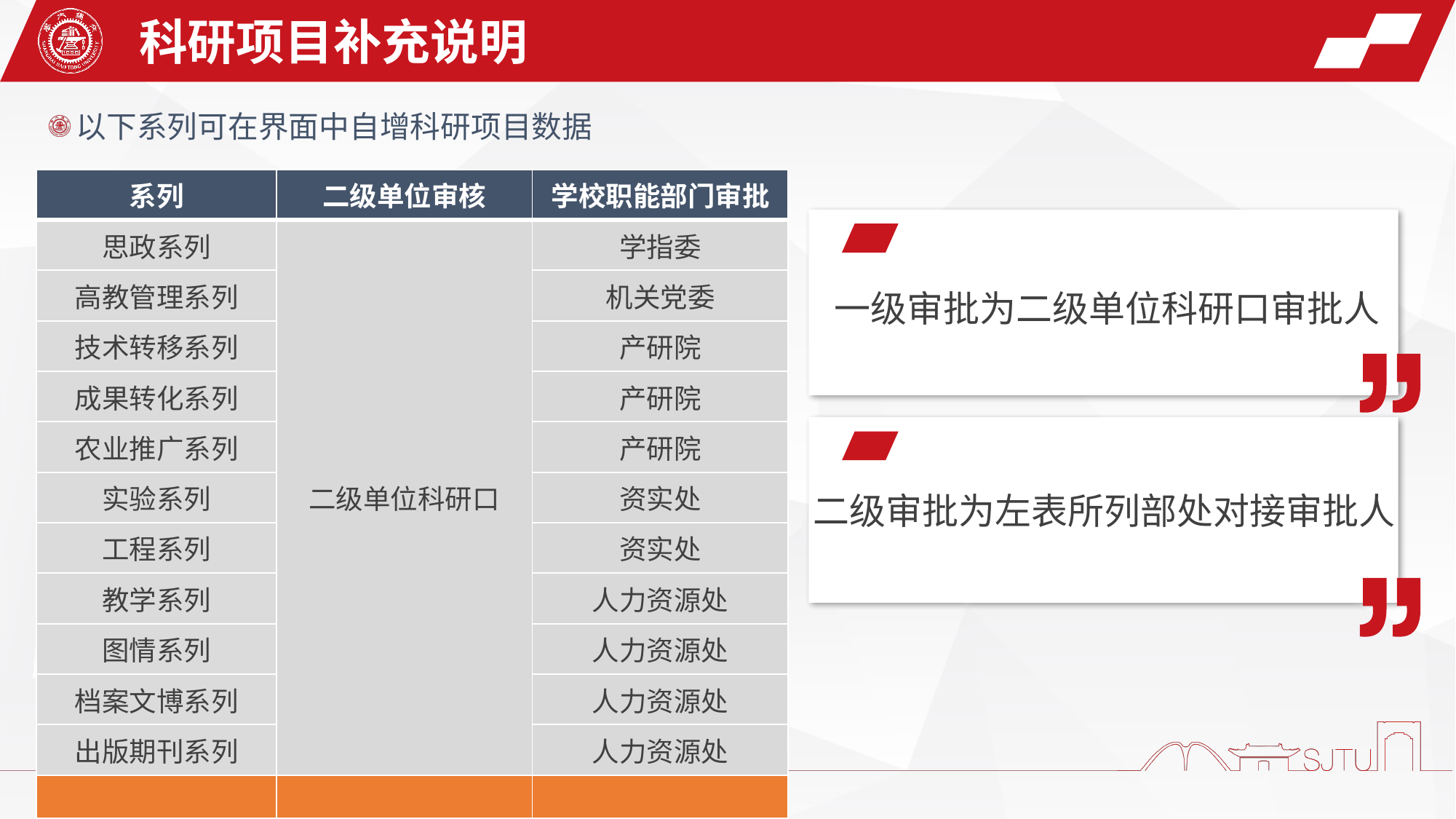

科研项目补充说明
以下系列可在界面中自增科研项目数据
| 系列 | 二级单位审核 | 学校职能部门审批 |
| --- | --- | --- |
| 思政系列 | 二级单位科研口 | 学指委 |
| 高教管理系列 |  | 机关党委 |
| 技术转移系列 |  | 产研院 |
| 成果转化系列 |  | 产研院 |
| 农业推广系列 |  | 产研院 |
| 实验系列 |  | 资实处 |
| 工程系列 |  | 资实处 |
| 教学系列 |  | 人力资源处 |
| 图情系列 |  | 人力资源处 |
| 档案文博系列 |  | 人力资源处 |
| 出版期刊系列 |  | 人力资源处 |
|  |  |  |

一级审批为二级单位科研口审批人

二级审批为左表所列部处对接审批人